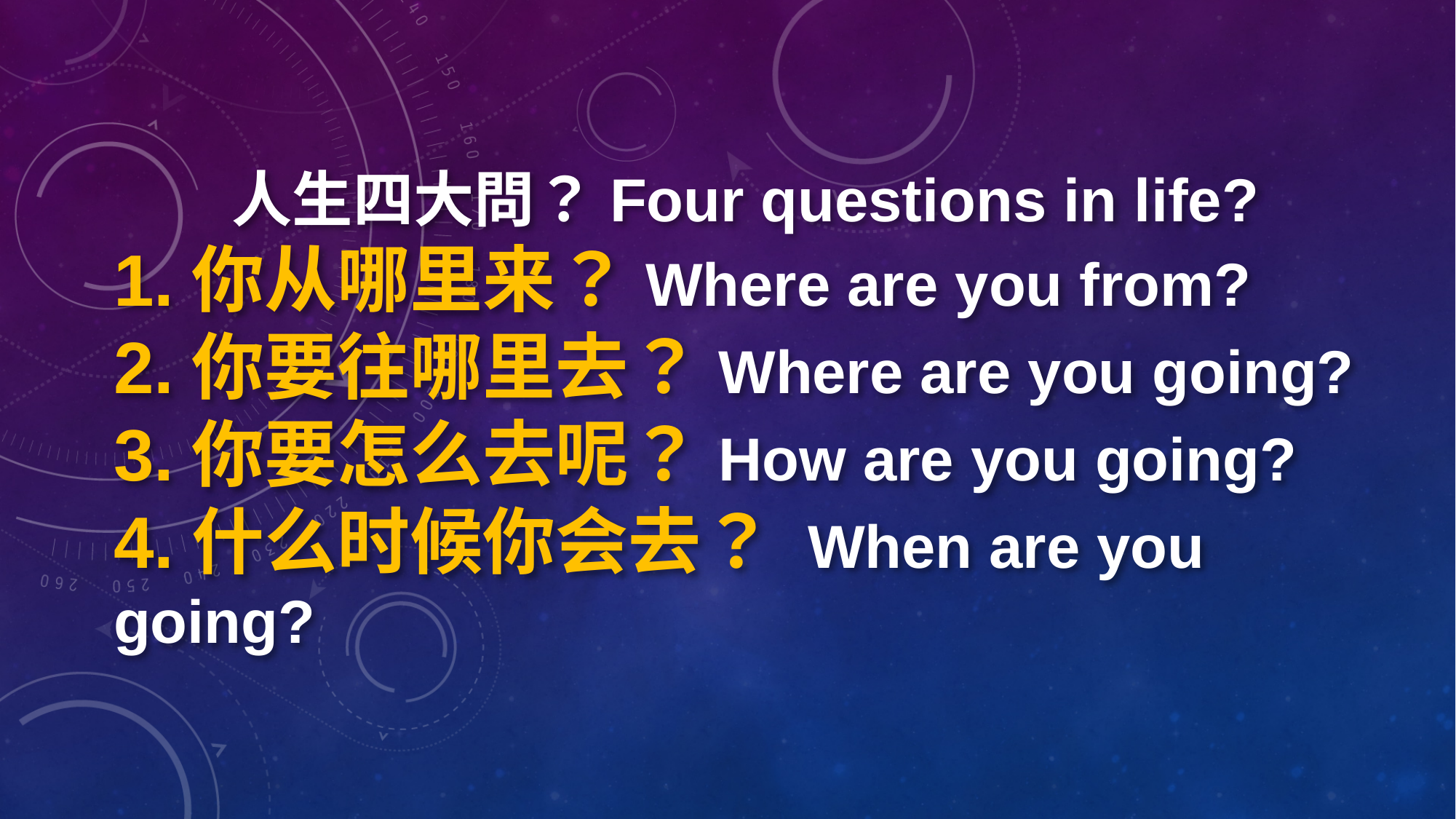

人生四大問？Four questions in life?
1.你从哪里来？Where are you from?
2.你要往哪里去？Where are you going?
3.你要怎么去呢？How are you going?
4.什么时候你会去？ When are you going?